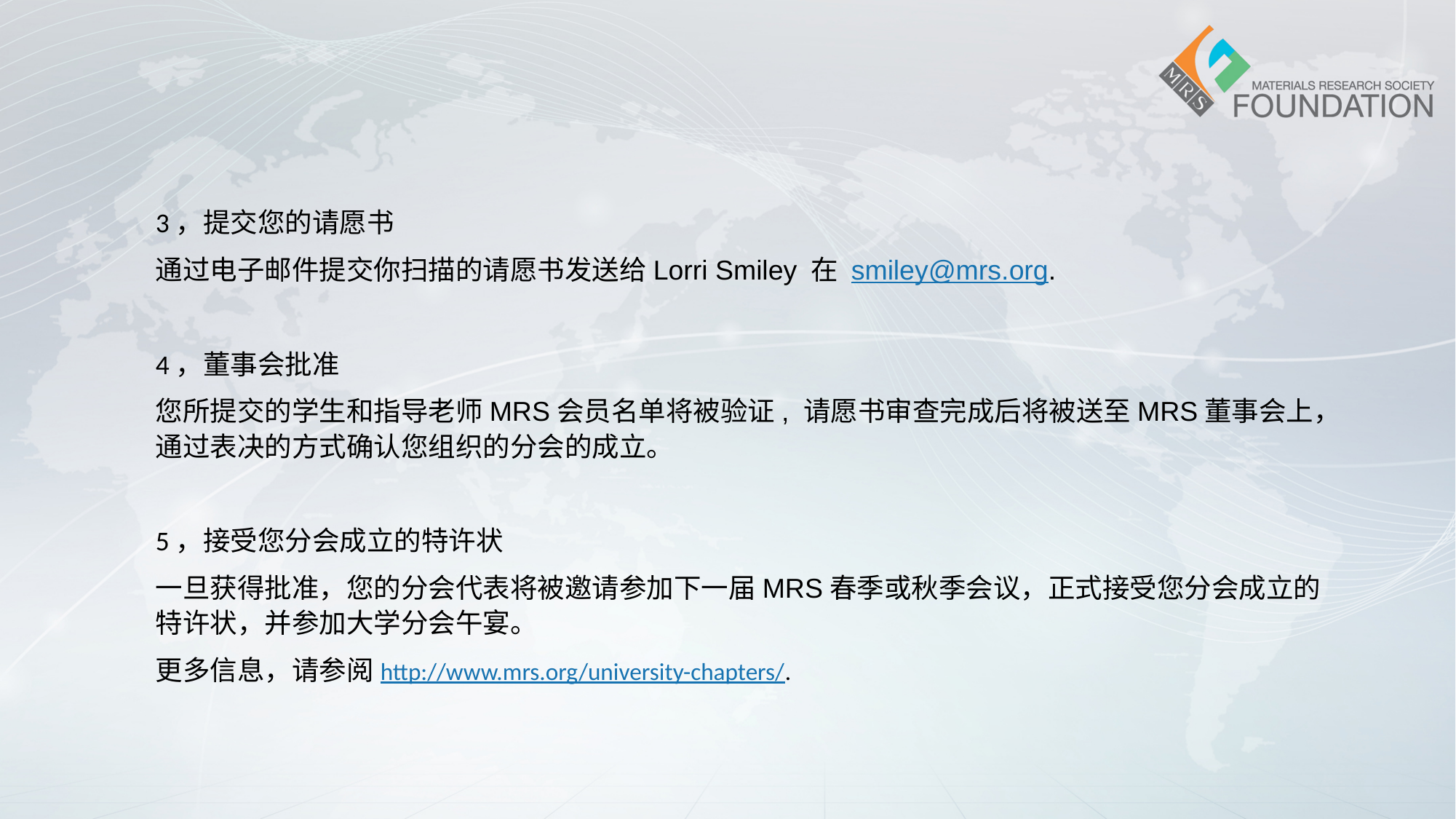

3，提交您的请愿书
通过电子邮件提交你扫描的请愿书发送给Lorri Smiley 在 smiley@mrs.org.

4，董事会批准
您所提交的学生和指导老师MRS会员名单将被验证, 请愿书审查完成后将被送至MRS董事会上，通过表决的方式确认您组织的分会的成立。

5，接受您分会成立的特许状
一旦获得批准，您的分会代表将被邀请参加下一届MRS春季或秋季会议，正式接受您分会成立的特许状，并参加大学分会午宴。
更多信息，请参阅http://www.mrs.org/university-chapters/.